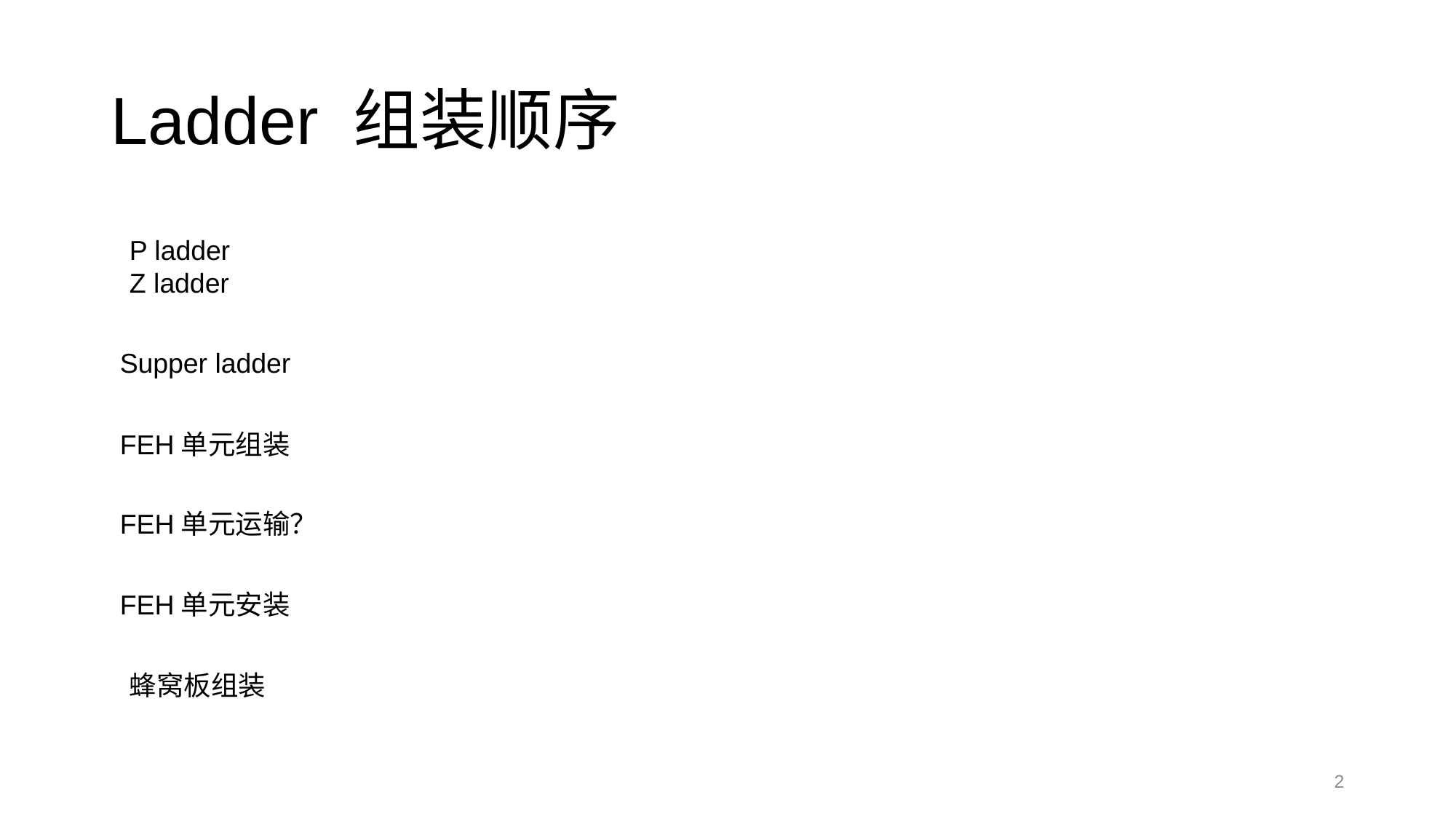

# Ladder 组装顺序
P ladder
Z ladder
Supper ladder
FEH单元组装
FEH单元运输？
FEH单元安装
蜂窝板组装
2